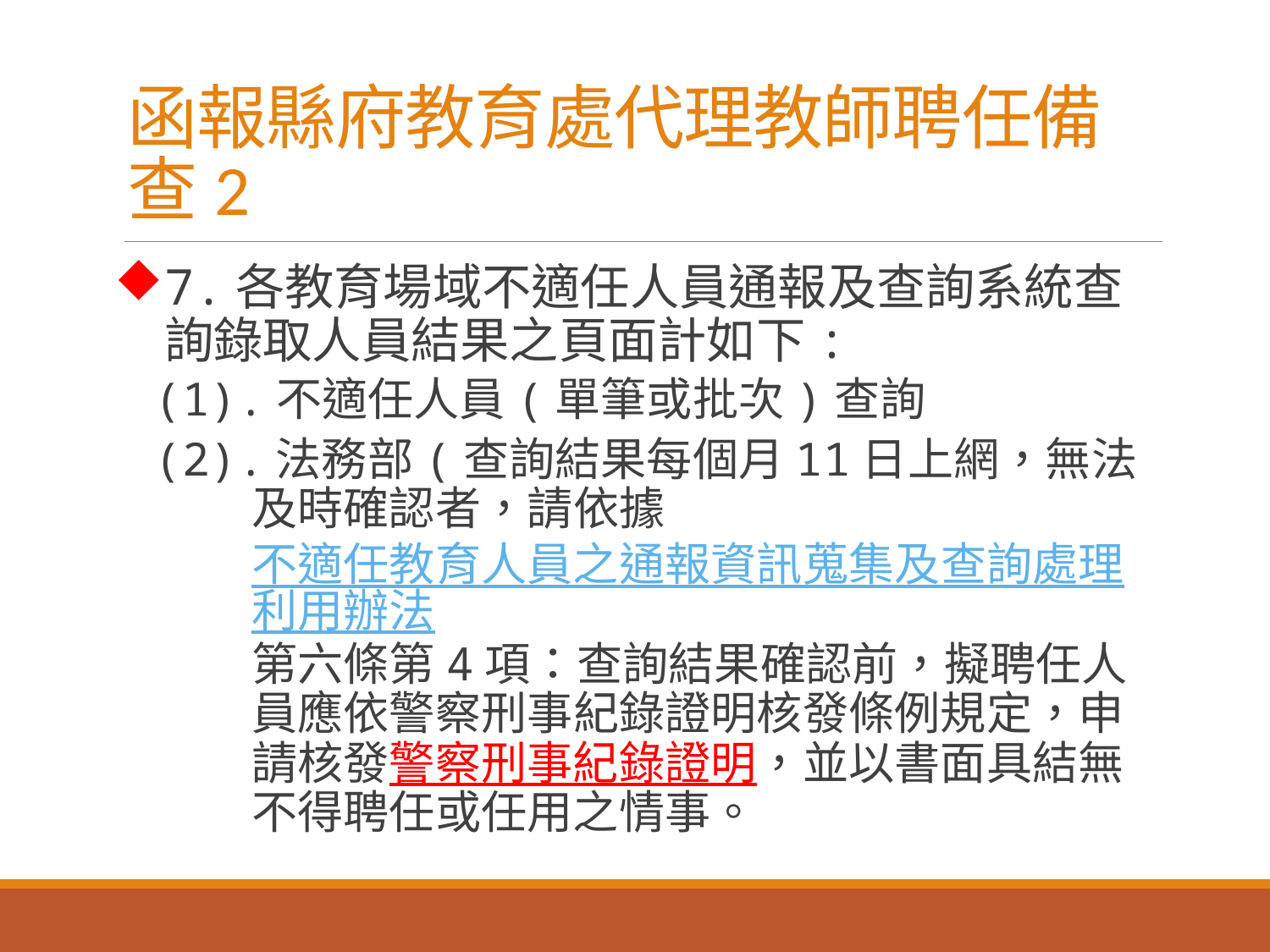

# 函報縣府教育處代理教師聘任備查2
7.各教育場域不適任人員通報及查詢系統查詢錄取人員結果之頁面計如下:
(1).不適任人員(單筆或批次)查詢
(2).法務部(查詢結果每個月11日上網，無法及時確認者，請依據不適任教育人員之通報資訊蒐集及查詢處理利用辦法第六條第4項：查詢結果確認前，擬聘任人員應依警察刑事紀錄證明核發條例規定，申請核發警察刑事紀錄證明，並以書面具結無不得聘任或任用之情事。